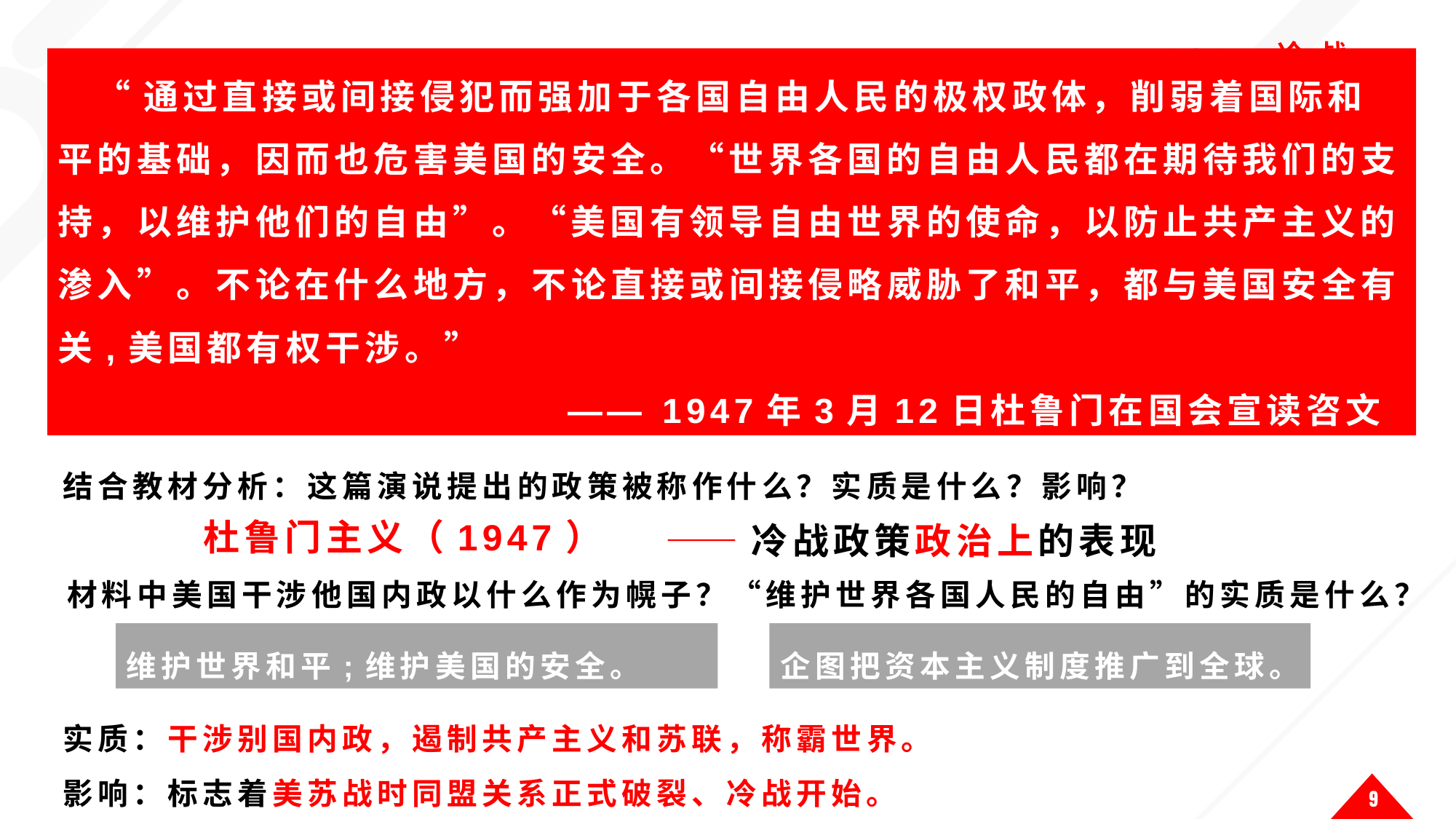

“通过直接或间接侵犯而强加于各国自由人民的极权政体，削弱着国际和平的基础，因而也危害美国的安全。“世界各国的自由人民都在期待我们的支持，以维护他们的自由”。“美国有领导自由世界的使命，以防止共产主义的渗入”。不论在什么地方，不论直接或间接侵略威胁了和平，都与美国安全有关,美国都有权干涉。”
                                    —— 1947年3月12日杜鲁门在国会宣读咨文
结合教材分析：这篇演说提出的政策被称作什么？实质是什么？影响？
杜鲁门主义（1947）
——冷战政策政治上的表现
  材料中美国干涉他国内政以什么作为幌子？“维护世界各国人民的自由”的实质是什么？

维护世界和平;维护美国的安全。
企图把资本主义制度推广到全球。
实质：干涉别国内政，遏制共产主义和苏联，称霸世界。
影响：标志着美苏战时同盟关系正式破裂、冷战开始。